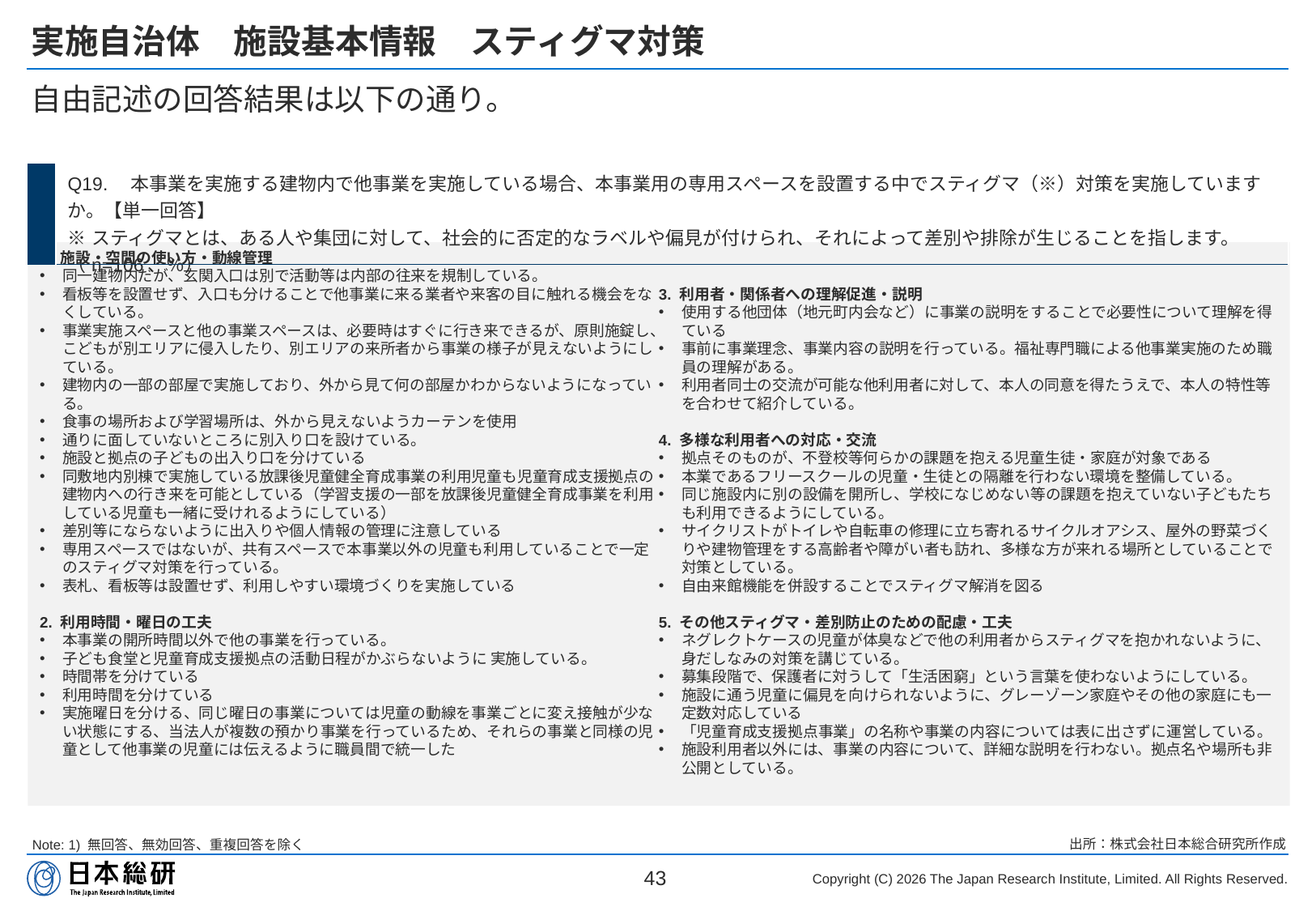

# 実施自治体　施設基本情報　スティグマ対策
自由記述の回答結果は以下の通り。
|  | Q19.　本事業を実施する建物内で他事業を実施している場合、本事業用の専用スペースを設置する中でスティグマ（※）対策を実施していますか。【単一回答】 ※スティグマとは、ある人や集団に対して、社会的に否定的なラベルや偏見が付けられ、それによって差別や排除が生じることを指します。 （n=106、％） |
| --- | --- |
1. 施設・空間の使い方・動線管理
同一建物内だが、玄関入口は別で活動等は内部の往来を規制している。
看板等を設置せず、入口も分けることで他事業に来る業者や来客の目に触れる機会をなくしている。
事業実施スペースと他の事業スペースは、必要時はすぐに行き来できるが、原則施錠し、こどもが別エリアに侵入したり、別エリアの来所者から事業の様子が見えないようにしている。
建物内の一部の部屋で実施しており、外から見て何の部屋かわからないようになっている。
食事の場所および学習場所は、外から見えないようカーテンを使用
通りに面していないところに別入り口を設けている。
施設と拠点の子どもの出入り口を分けている
同敷地内別棟で実施している放課後児童健全育成事業の利用児童も児童育成支援拠点の建物内への行き来を可能としている（学習支援の一部を放課後児童健全育成事業を利用している児童も一緒に受けれるようにしている）
差別等にならないように出入りや個人情報の管理に注意している
専用スペースではないが、共有スペースで本事業以外の児童も利用していることで一定のスティグマ対策を行っている。
表札、看板等は設置せず、利用しやすい環境づくりを実施している

2. 利用時間・曜日の工夫
本事業の開所時間以外で他の事業を行っている。
子ども食堂と児童育成支援拠点の活動日程がかぶらないように 実施している。
時間帯を分けている
利用時間を分けている
実施曜日を分ける、同じ曜日の事業については児童の動線を事業ごとに変え接触が少ない状態にする、当法人が複数の預かり事業を行っているため、それらの事業と同様の児童として他事業の児童には伝えるように職員間で統一した

3. 利用者・関係者への理解促進・説明
使用する他団体（地元町内会など）に事業の説明をすることで必要性について理解を得ている
事前に事業理念、事業内容の説明を行っている。福祉専門職による他事業実施のため職員の理解がある。
利用者同士の交流が可能な他利用者に対して、本人の同意を得たうえで、本人の特性等を合わせて紹介している。

4. 多様な利用者への対応・交流
拠点そのものが、不登校等何らかの課題を抱える児童生徒・家庭が対象である
本業であるフリースクールの児童・生徒との隔離を行わない環境を整備している。
同じ施設内に別の設備を開所し、学校になじめない等の課題を抱えていない子どもたちも利用できるようにしている。
サイクリストがトイレや自転車の修理に立ち寄れるサイクルオアシス、屋外の野菜づくりや建物管理をする高齢者や障がい者も訪れ、多様な方が来れる場所としていることで対策としている。
自由来館機能を併設することでスティグマ解消を図る

5. その他スティグマ・差別防止のための配慮・工夫
ネグレクトケースの児童が体臭などで他の利用者からスティグマを抱かれないように、身だしなみの対策を講じている。
募集段階で、保護者に対うして「生活困窮」という言葉を使わないようにしている。
施設に通う児童に偏見を向けられないように、グレーゾーン家庭やその他の家庭にも一定数対応している
「児童育成支援拠点事業」の名称や事業の内容については表に出さずに運営している。
施設利用者以外には、事業の内容について、詳細な説明を行わない。拠点名や場所も非公開としている。

出所：株式会社日本総合研究所作成
Note: 1) 無回答、無効回答、重複回答を除く